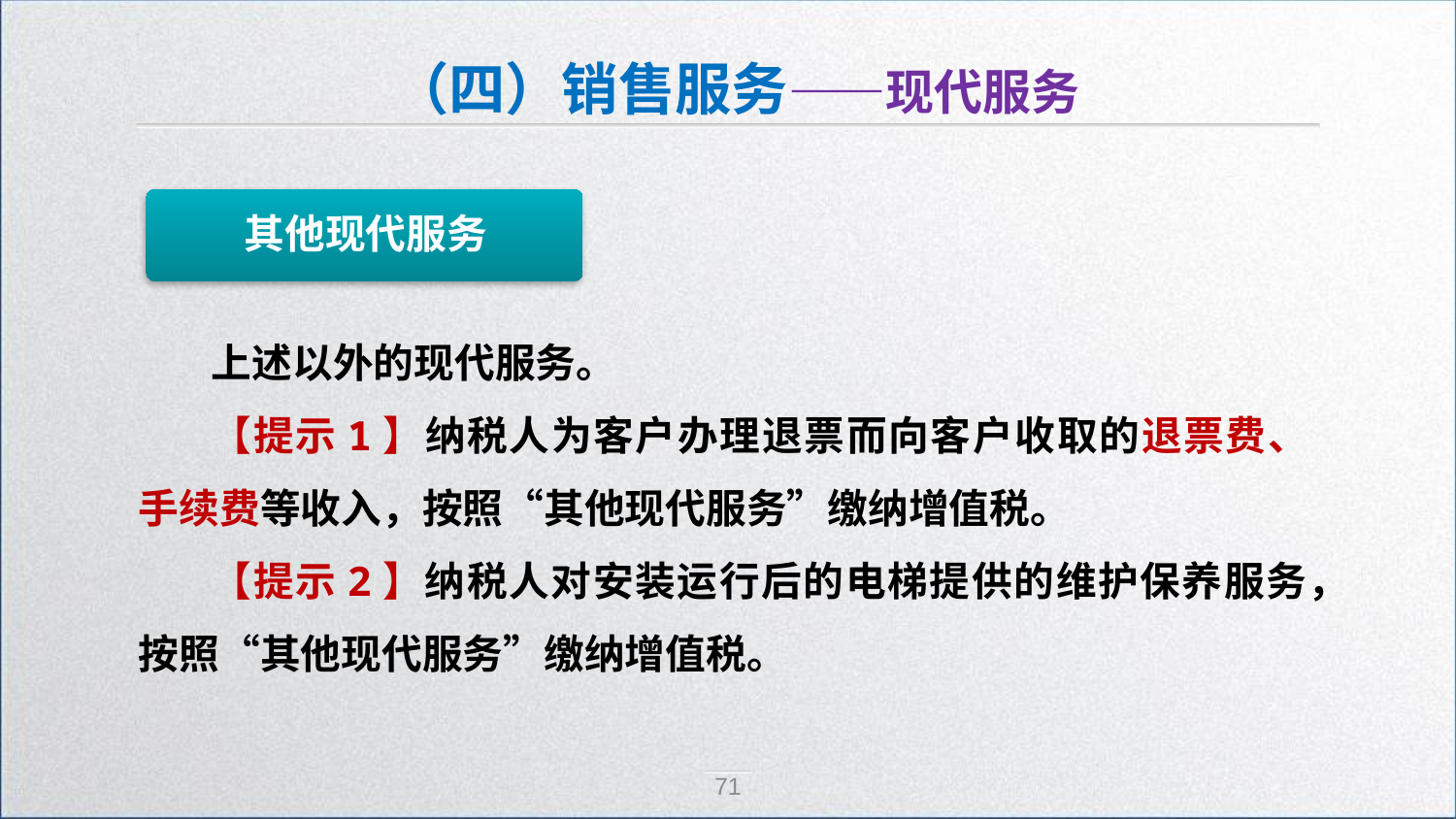

（四）销售服务——现代服务
其他现代服务
上述以外的现代服务。
【提示1】纳税人为客户办理退票而向客户收取的退票费、手续费等收入，按照“其他现代服务”缴纳增值税。
【提示2】纳税人对安装运行后的电梯提供的维护保养服务，按照“其他现代服务”缴纳增值税。
71